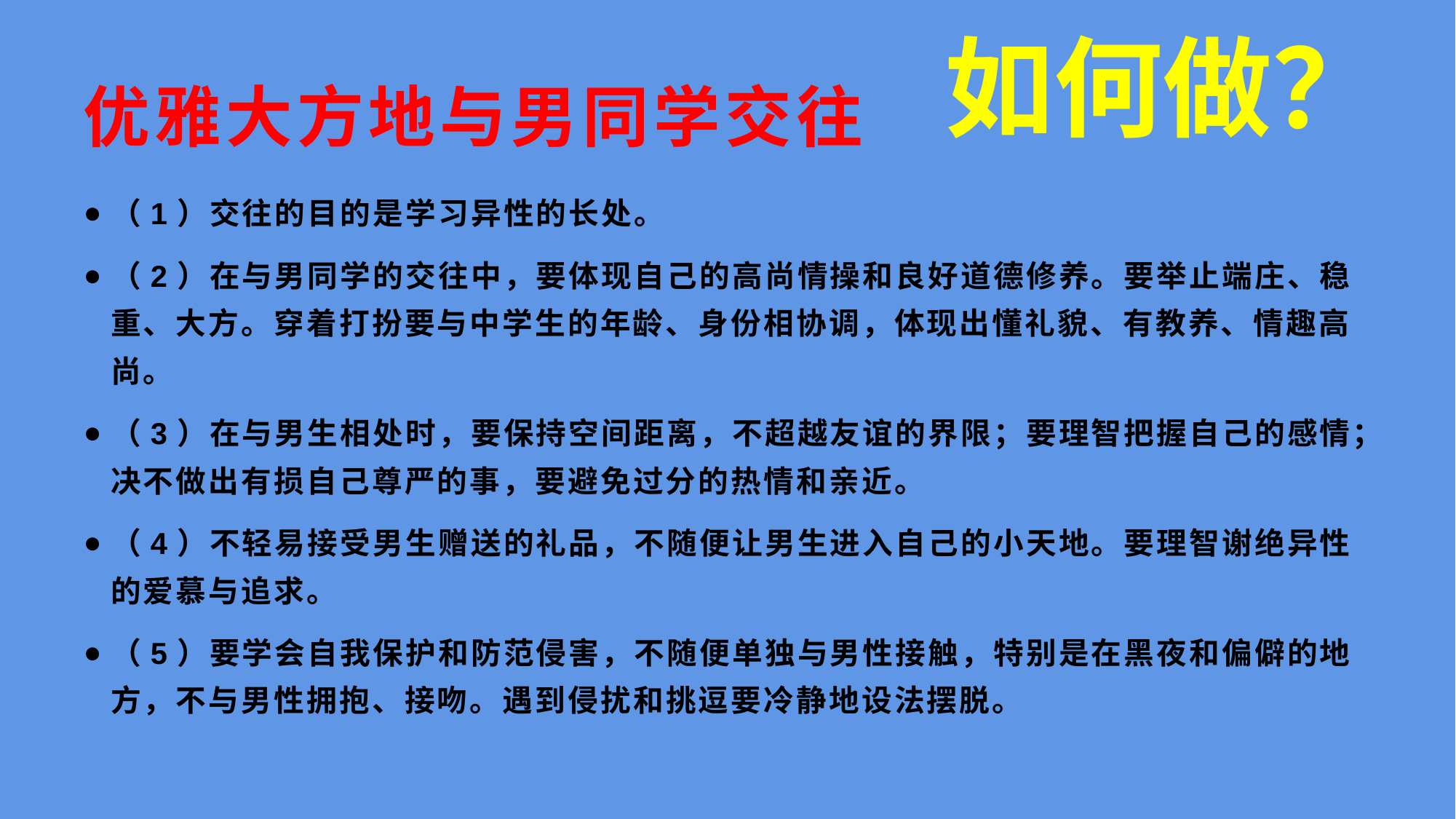

如何做？
# 优雅大方地与男同学交往
（1）交往的目的是学习异性的长处。
（2）在与男同学的交往中，要体现自己的高尚情操和良好道德修养。要举止端庄、稳重、大方。穿着打扮要与中学生的年龄、身份相协调，体现出懂礼貌、有教养、情趣高尚。
（3）在与男生相处时，要保持空间距离，不超越友谊的界限；要理智把握自己的感情；决不做出有损自己尊严的事，要避免过分的热情和亲近。
（4）不轻易接受男生赠送的礼品，不随便让男生进入自己的小天地。要理智谢绝异性的爱慕与追求。
（5）要学会自我保护和防范侵害，不随便单独与男性接触，特别是在黑夜和偏僻的地方，不与男性拥抱、接吻。遇到侵扰和挑逗要冷静地设法摆脱。